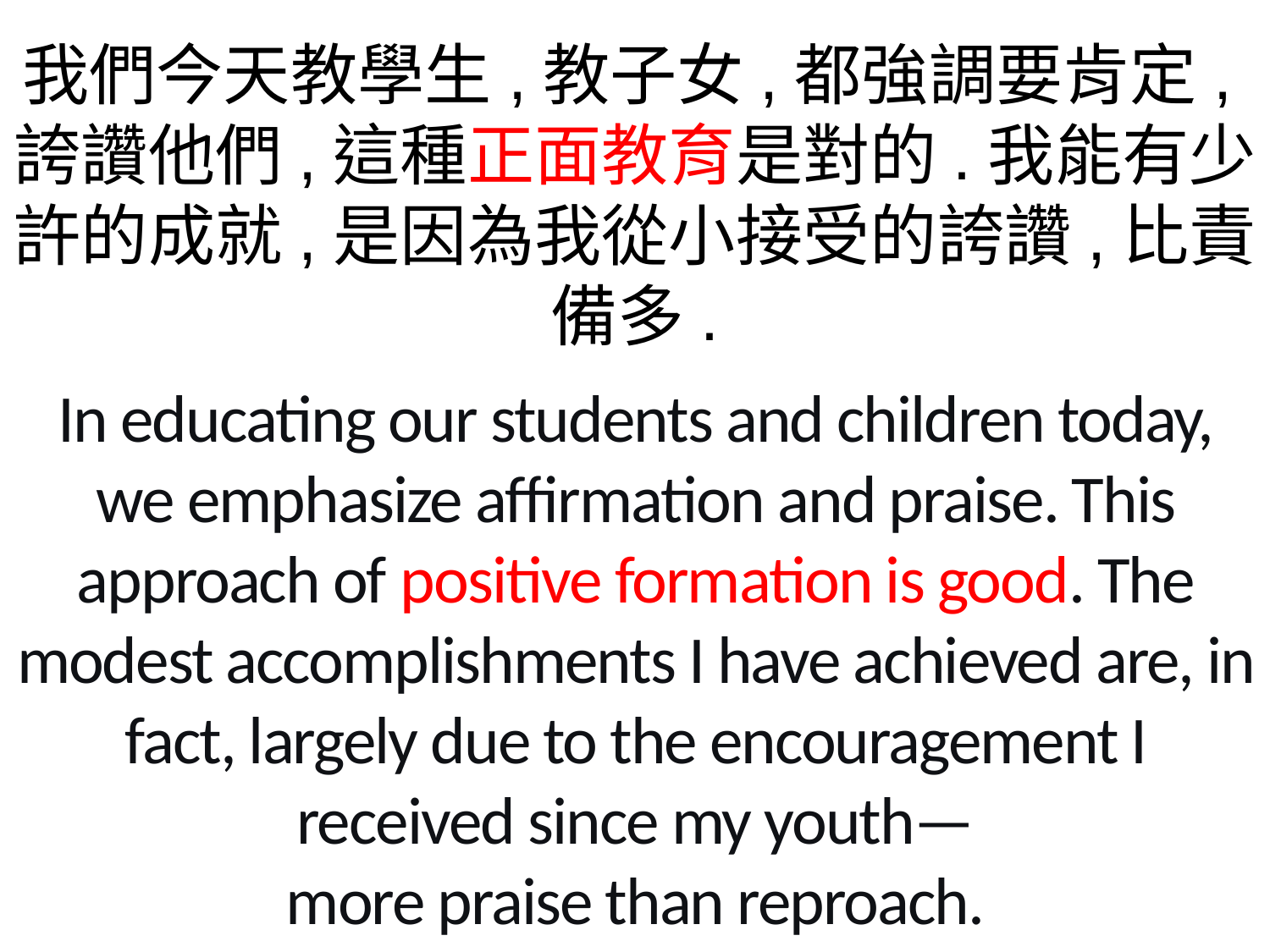

我們今天教學生,教子女,都強調要肯定,誇讚他們,這種正面教育是對的.我能有少許的成就,是因為我從小接受的誇讚,比責備多.
In educating our students and children today, we emphasize affirmation and praise. This approach of positive formation is good. The modest accomplishments I have achieved are, in fact, largely due to the encouragement I received since my youth—
more praise than reproach.